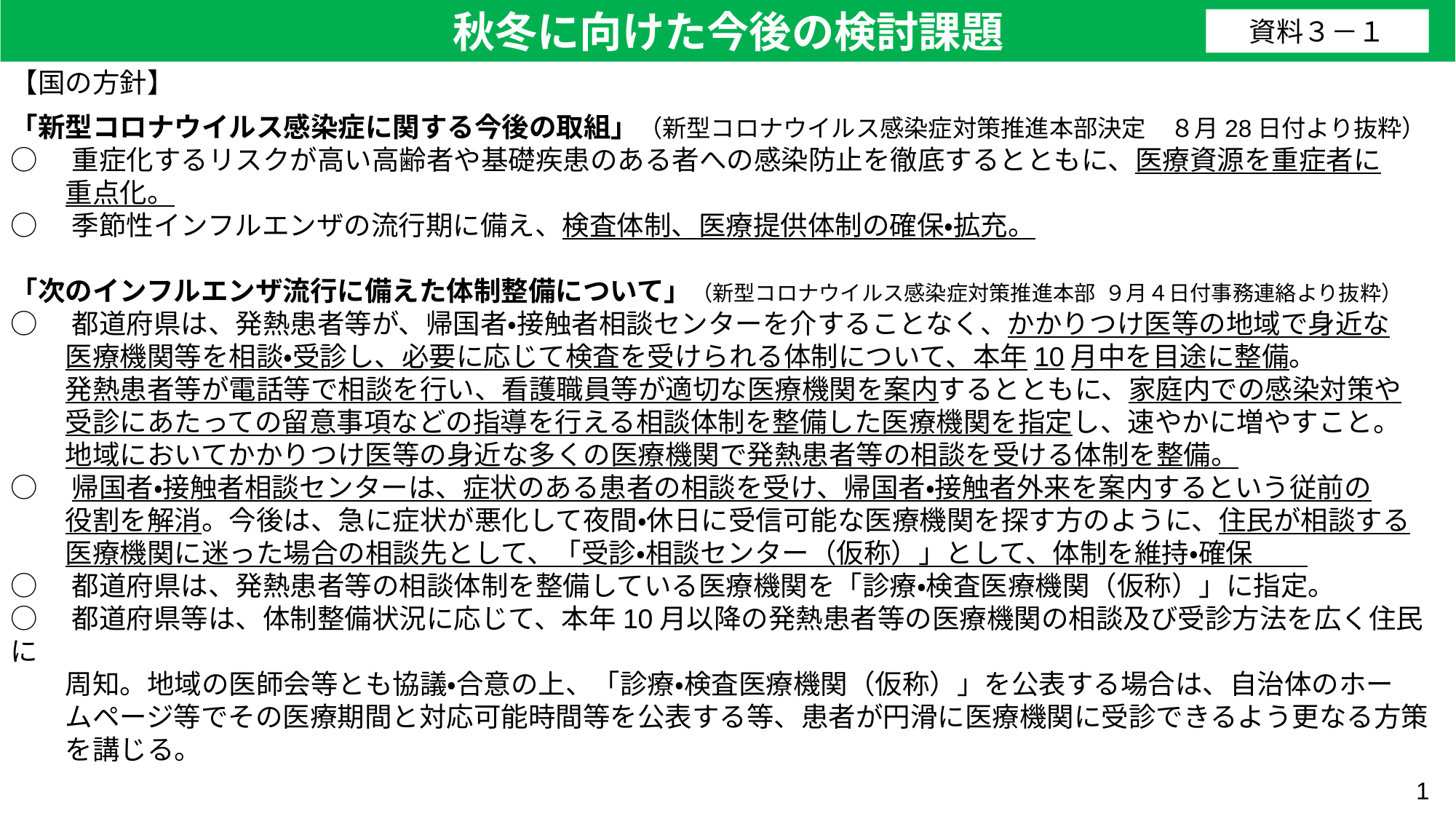

秋冬に向けた今後の検討課題
資料３－１
【国の方針】
「新型コロナウイルス感染症に関する今後の取組」（新型コロナウイルス感染症対策推進本部決定　８月28日付より抜粋）
○　重症化するリスクが高い高齢者や基礎疾患のある者への感染防止を徹底するとともに、医療資源を重症者に
　　重点化。
○　季節性インフルエンザの流行期に備え、検査体制、医療提供体制の確保・拡充。

「次のインフルエンザ流行に備えた体制整備について」（新型コロナウイルス感染症対策推進本部  ９月４日付事務連絡より抜粋）
○　都道府県は、発熱患者等が、帰国者・接触者相談センターを介することなく、かかりつけ医等の地域で身近な
　　医療機関等を相談・受診し、必要に応じて検査を受けられる体制について、本年10月中を目途に整備。
　　発熱患者等が電話等で相談を行い、看護職員等が適切な医療機関を案内するとともに、家庭内での感染対策や
　　受診にあたっての留意事項などの指導を行える相談体制を整備した医療機関を指定し、速やかに増やすこと。
　　地域においてかかりつけ医等の身近な多くの医療機関で発熱患者等の相談を受ける体制を整備。
○　帰国者・接触者相談センターは、症状のある患者の相談を受け、帰国者・接触者外来を案内するという従前の
　　役割を解消。今後は、急に症状が悪化して夜間・休日に受信可能な医療機関を探す方のように、住民が相談する
　　医療機関に迷った場合の相談先として、「受診・相談センター（仮称）」として、体制を維持・確保
○　都道府県は、発熱患者等の相談体制を整備している医療機関を「診療・検査医療機関（仮称）」に指定。
○　都道府県等は、体制整備状況に応じて、本年10月以降の発熱患者等の医療機関の相談及び受診方法を広く住民に
　　周知。地域の医師会等とも協議・合意の上、「診療・検査医療機関（仮称）」を公表する場合は、自治体のホー
　　ムページ等でその医療期間と対応可能時間等を公表する等、患者が円滑に医療機関に受診できるよう更なる方策
　　を講じる。

1